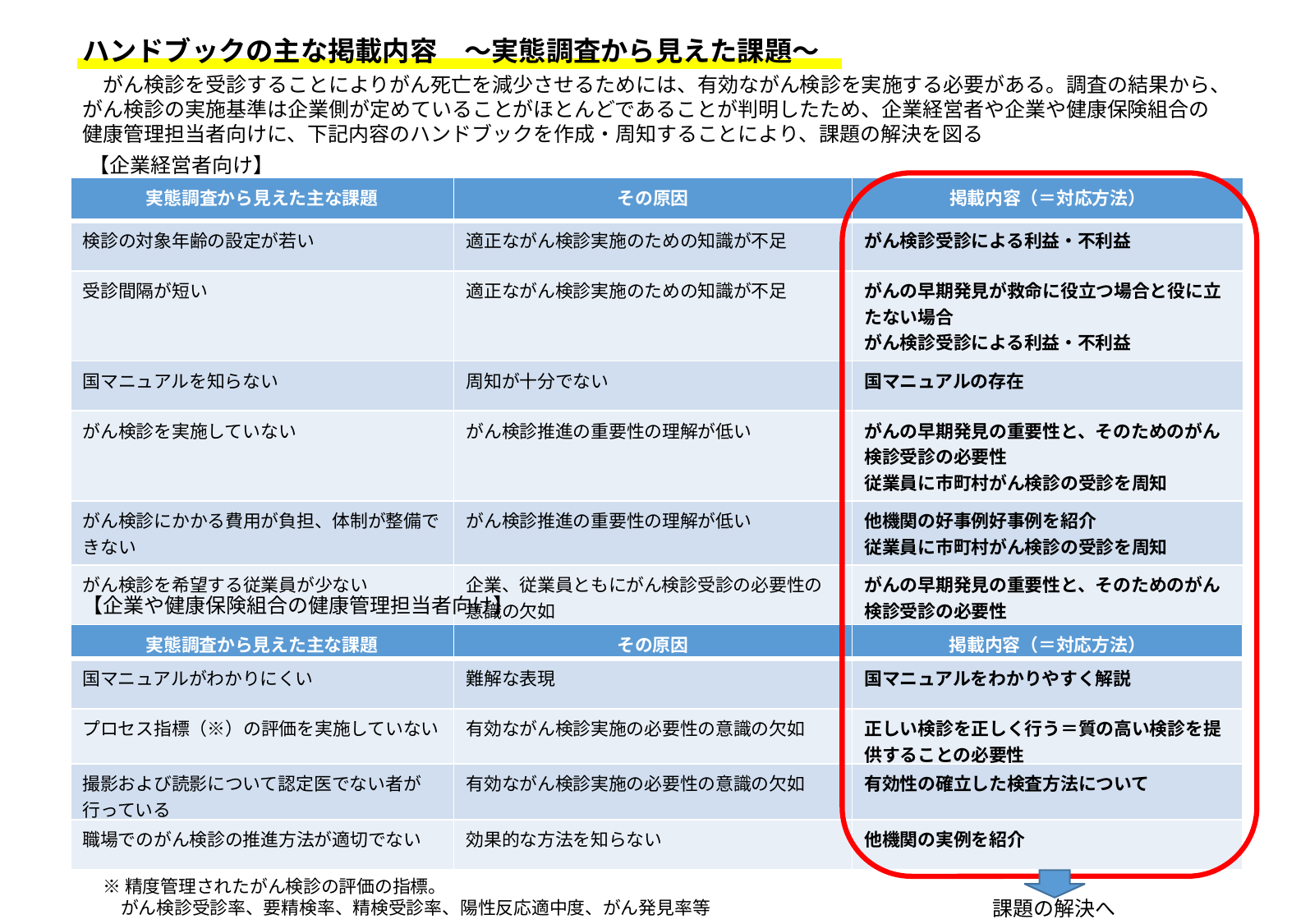

ハンドブックの主な掲載内容　～実態調査から見えた課題～
　がん検診を受診することによりがん死亡を減少させるためには、有効ながん検診を実施する必要がある。調査の結果から、がん検診の実施基準は企業側が定めていることがほとんどであることが判明したため、企業経営者や企業や健康保険組合の健康管理担当者向けに、下記内容のハンドブックを作成・周知することにより、課題の解決を図る
【企業経営者向け】

| 実態調査から見えた主な課題 | その原因 | 掲載内容（＝対応方法） |
| --- | --- | --- |
| 検診の対象年齢の設定が若い | 適正ながん検診実施のための知識が不足 | がん検診受診による利益・不利益 |
| 受診間隔が短い | 適正ながん検診実施のための知識が不足 | がんの早期発見が救命に役立つ場合と役に立たない場合 がん検診受診による利益・不利益 |
| 国マニュアルを知らない | 周知が十分でない | 国マニュアルの存在 |
| がん検診を実施していない | がん検診推進の重要性の理解が低い | がんの早期発見の重要性と、そのためのがん検診受診の必要性 従業員に市町村がん検診の受診を周知 |
| がん検診にかかる費用が負担、体制が整備できない | がん検診推進の重要性の理解が低い | 他機関の好事例好事例を紹介 従業員に市町村がん検診の受診を周知 |
| がん検診を希望する従業員が少ない | 企業、従業員ともにがん検診受診の必要性の意識の欠如 | がんの早期発見の重要性と、そのためのがん検診受診の必要性 |
【企業や健康保険組合の健康管理担当者向け】
| 実態調査から見えた主な課題 | その原因 | 掲載内容（＝対応方法） |
| --- | --- | --- |
| 国マニュアルがわかりにくい | 難解な表現 | 国マニュアルをわかりやすく解説 |
| プロセス指標（※）の評価を実施していない | 有効ながん検診実施の必要性の意識の欠如 | 正しい検診を正しく行う＝質の高い検診を提供することの必要性 |
| 撮影および読影について認定医でない者が行っている | 有効ながん検診実施の必要性の意識の欠如 | 有効性の確立した検査方法について |
| 職場でのがん検診の推進方法が適切でない | 効果的な方法を知らない | 他機関の実例を紹介 |
※精度管理されたがん検診の評価の指標。
　がん検診受診率、要精検率、精検受診率、陽性反応適中度、がん発見率等

課題の解決へ